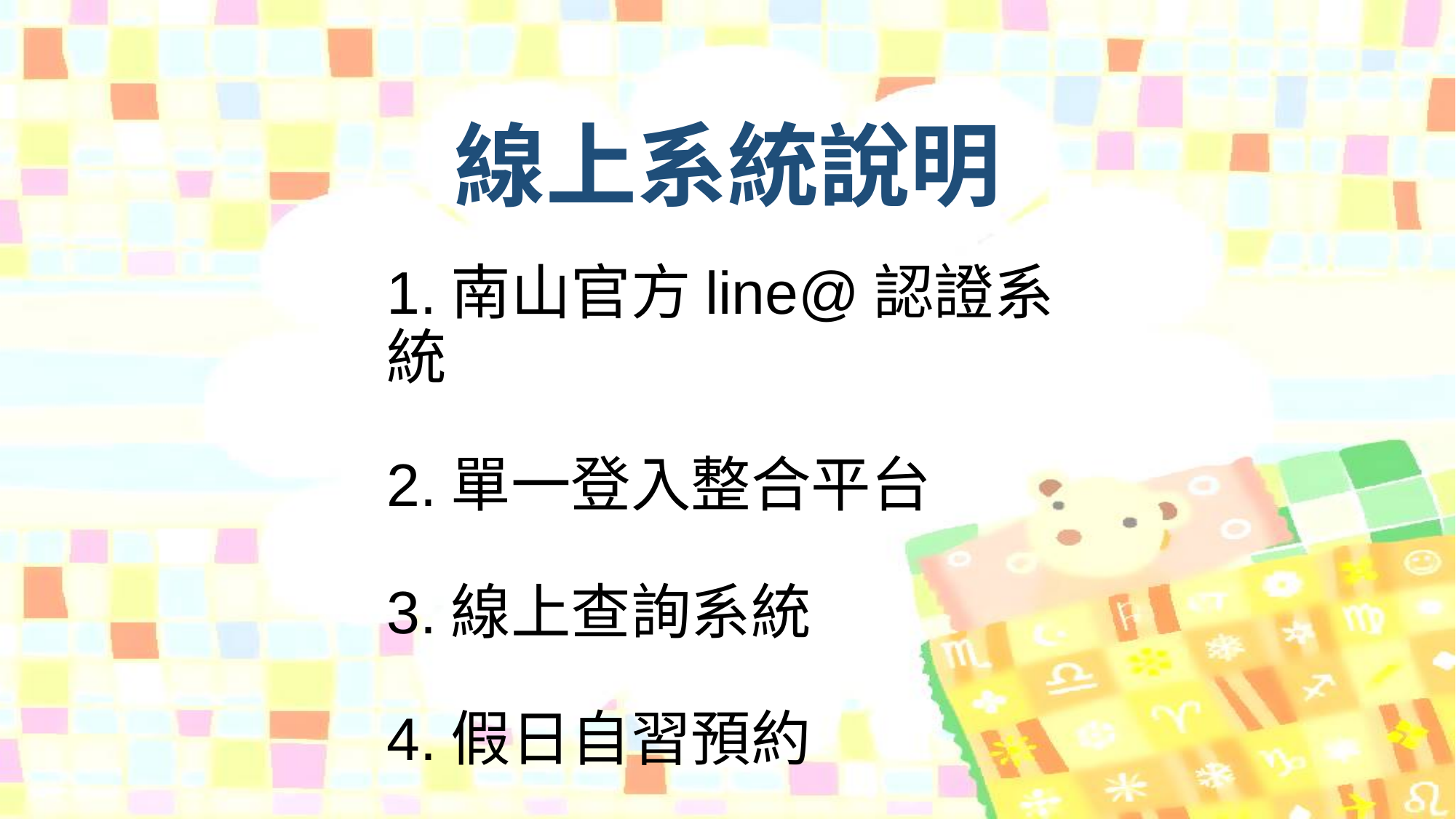

# 線上系統說明
1.南山官方line@認證系統

2.單一登入整合平台

3.線上查詢系統

4.假日自習預約